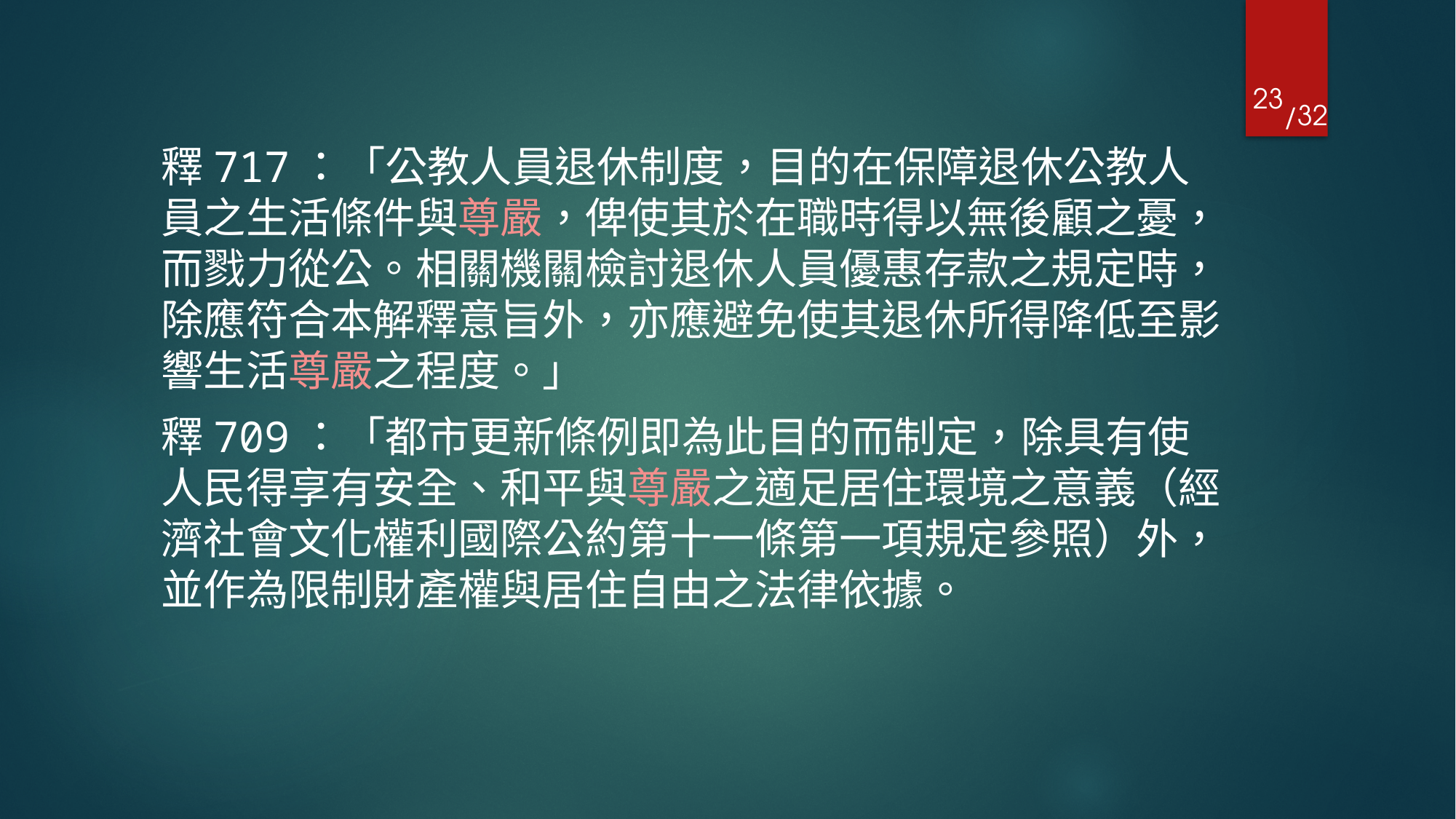

23
釋717：「公教人員退休制度，目的在保障退休公教人員之生活條件與尊嚴，俾使其於在職時得以無後顧之憂，而戮力從公。相關機關檢討退休人員優惠存款之規定時，除應符合本解釋意旨外，亦應避免使其退休所得降低至影響生活尊嚴之程度。」
釋709：「都市更新條例即為此目的而制定，除具有使人民得享有安全、和平與尊嚴之適足居住環境之意義（經濟社會文化權利國際公約第十一條第一項規定參照）外，並作為限制財產權與居住自由之法律依據。